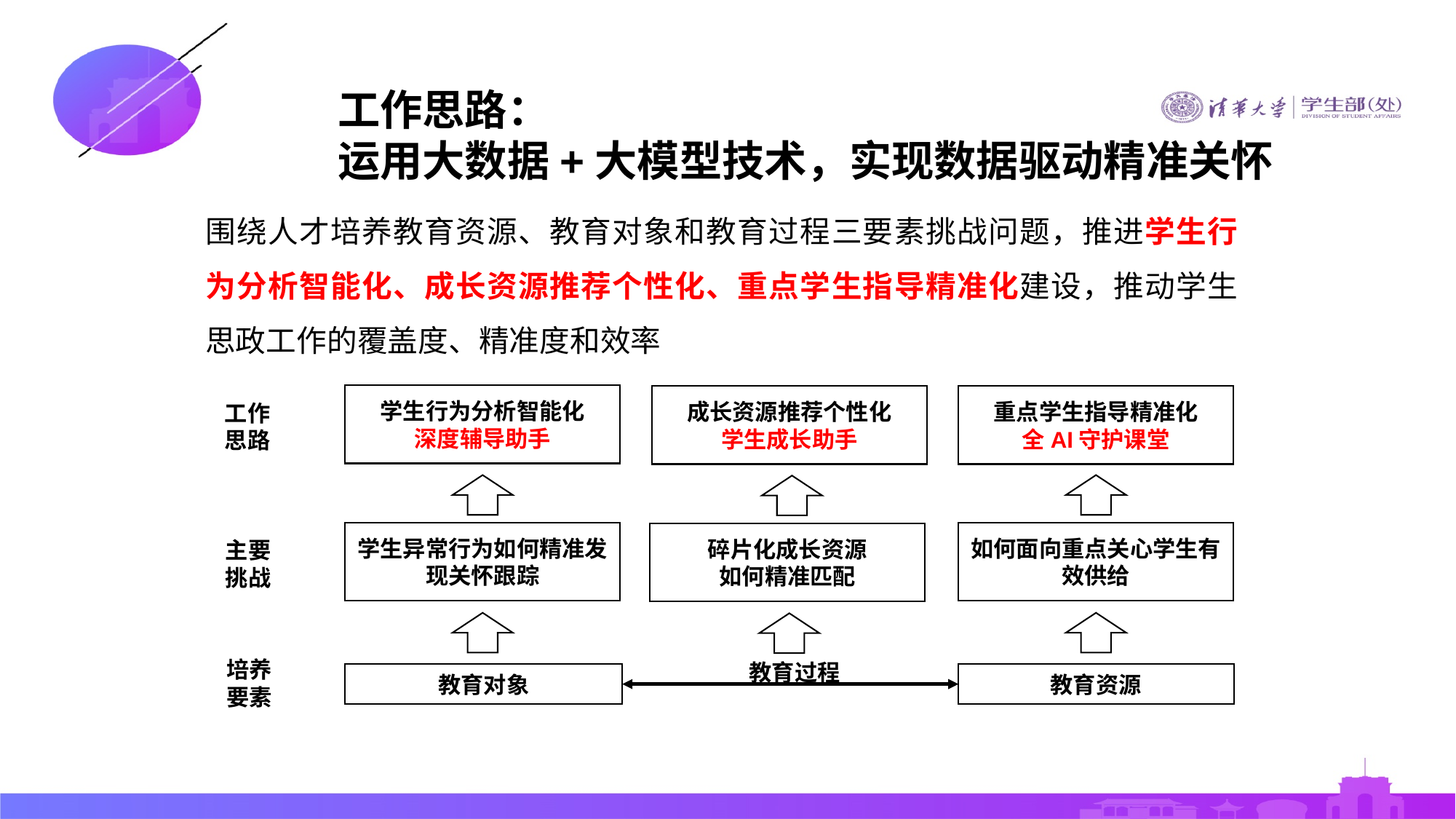

工作思路：
运用大数据+大模型技术，实现数据驱动精准关怀
围绕人才培养教育资源、教育对象和教育过程三要素挑战问题，推进学生行为分析智能化、成长资源推荐个性化、重点学生指导精准化建设，推动学生思政工作的覆盖度、精准度和效率
学生行为分析智能化
深度辅导助手
成长资源推荐个性化
学生成长助手
重点学生指导精准化
全AI守护课堂
工作
思路

学生异常行为如何精准发现关怀跟踪
如何面向重点关心学生有效供给
碎片化成长资源
如何精准匹配
主要
挑战

培养
要素
教育过程
教育对象
教育资源